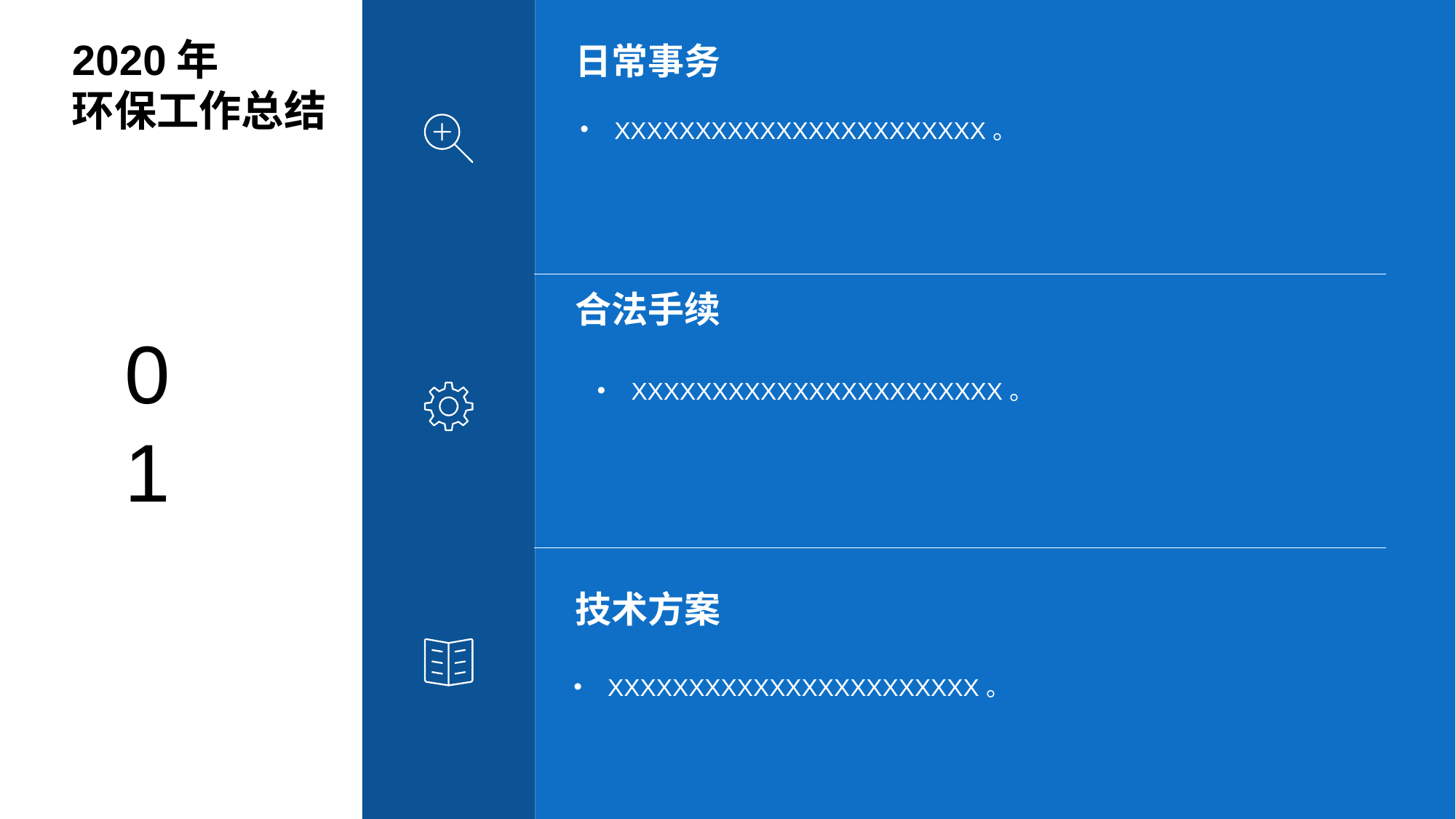

2020年
环保工作总结
日常事务
XXXXXXXXXXXXXXXXXXXXXXX。

合法手续
01
XXXXXXXXXXXXXXXXXXXXXXX。

技术方案

XXXXXXXXXXXXXXXXXXXXXXX。